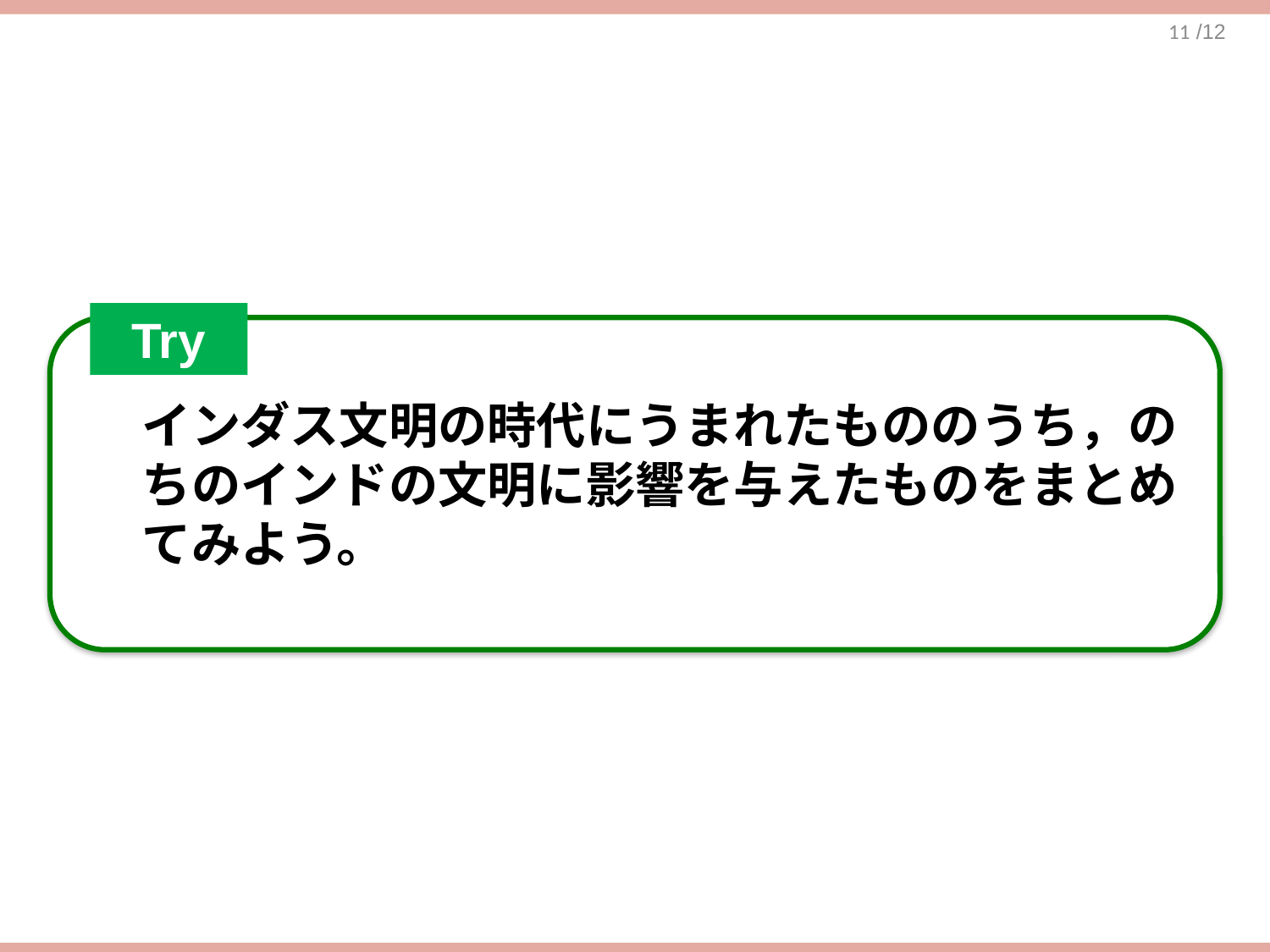

Try
インダス文明の時代にうまれたもののうち，のちのインドの文明に影響を与えたものをまとめてみよう。